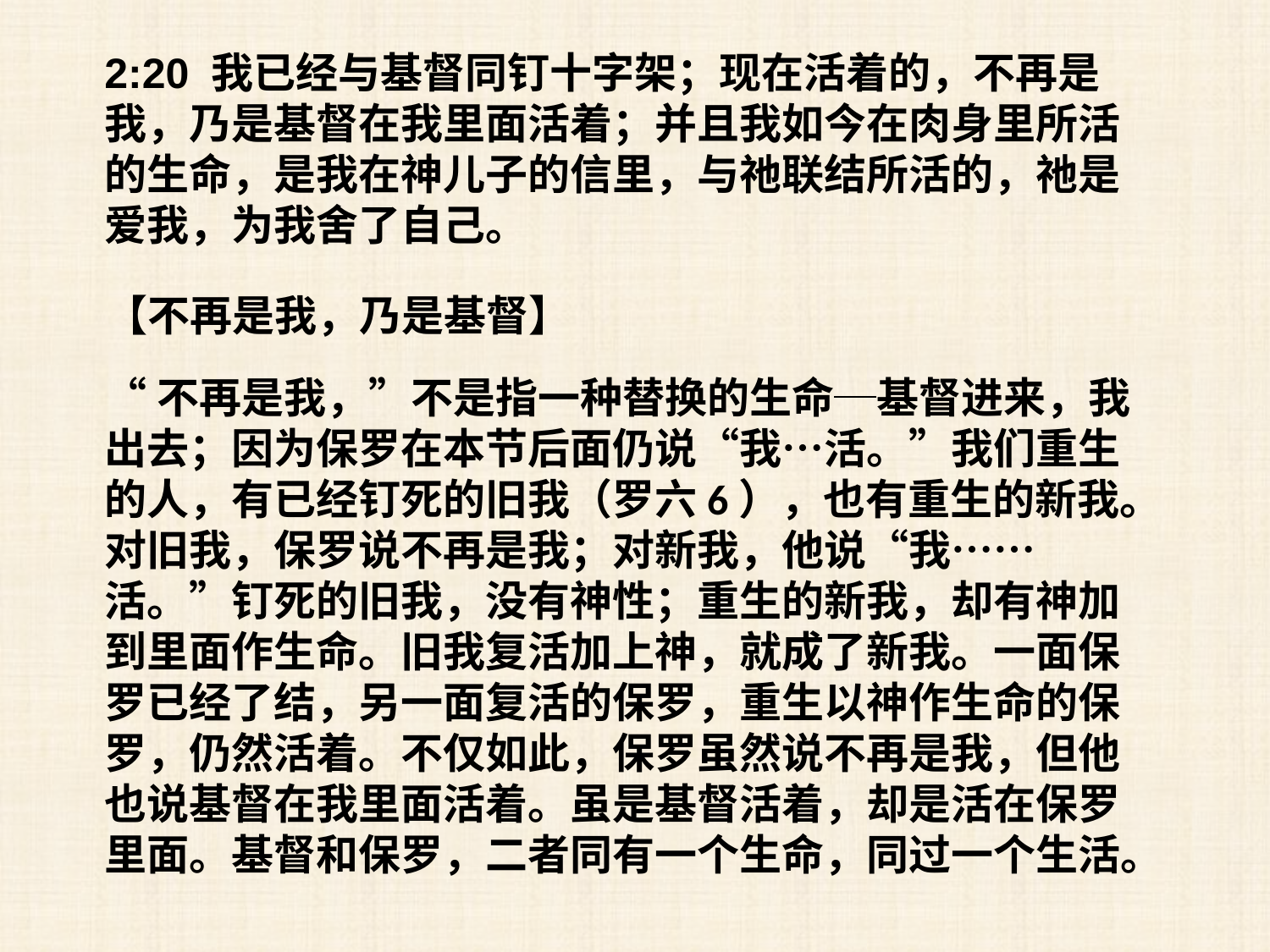

2:20 我已经与基督同钉十字架；现在活着的，不再是我，乃是基督在我里面活着；并且我如今在肉身里所活的生命，是我在神儿子的信里，与祂联结所活的，祂是爱我，为我舍了自己。
【不再是我，乃是基督】
“不再是我，”不是指一种替换的生命─基督进来，我出去；因为保罗在本节后面仍说“我…活。”我们重生的人，有已经钉死的旧我（罗六6），也有重生的新我。对旧我，保罗说不再是我；对新我，他说“我……活。”钉死的旧我，没有神性；重生的新我，却有神加到里面作生命。旧我复活加上神，就成了新我。一面保罗已经了结，另一面复活的保罗，重生以神作生命的保罗，仍然活着。不仅如此，保罗虽然说不再是我，但他也说基督在我里面活着。虽是基督活着，却是活在保罗里面。基督和保罗，二者同有一个生命，同过一个生活。